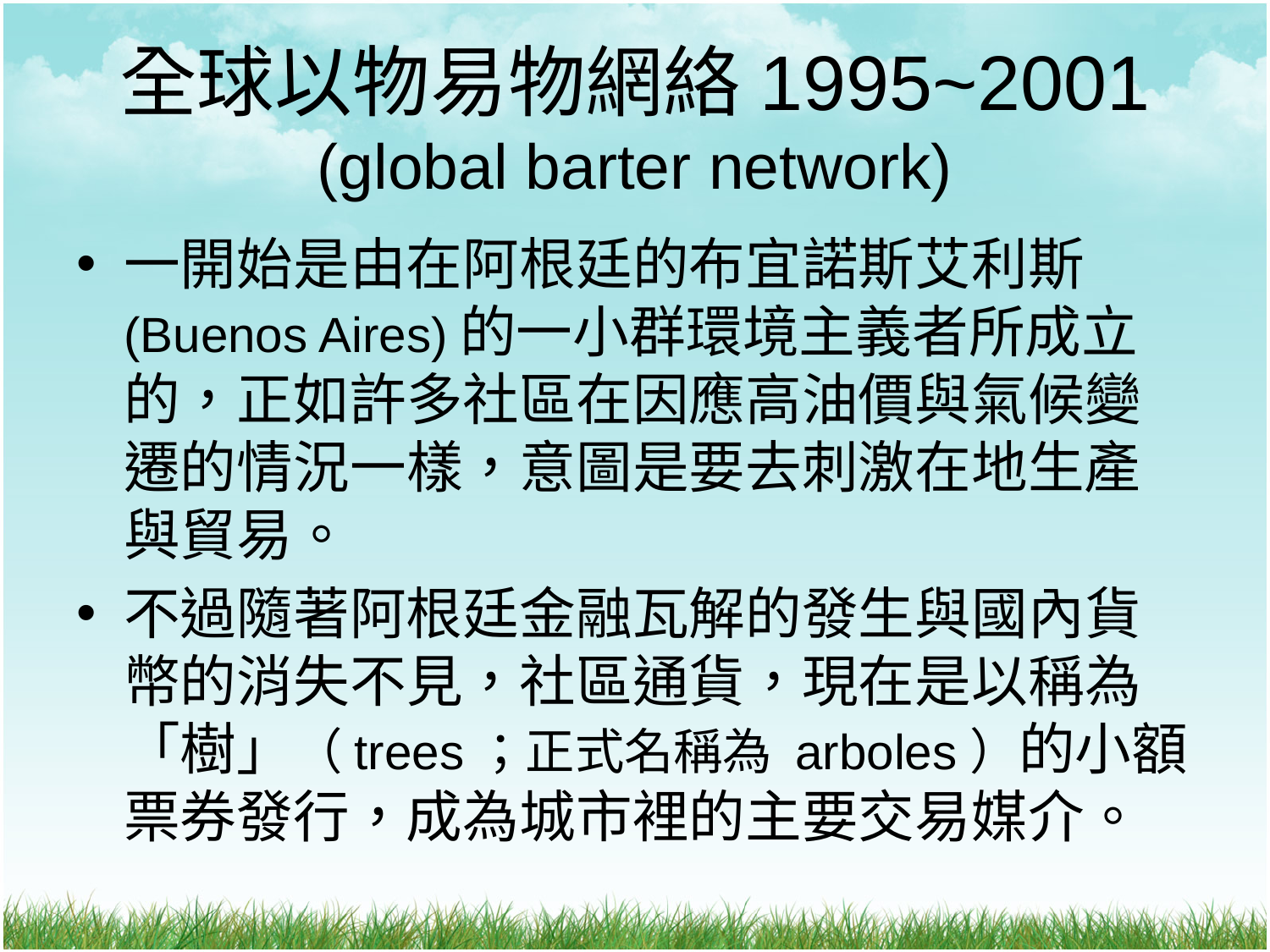

# 全球以物易物網絡1995~2001 (global barter network)
一開始是由在阿根廷的布宜諾斯艾利斯(Buenos Aires)的一小群環境主義者所成立的，正如許多社區在因應高油價與氣候變遷的情況一樣，意圖是要去刺激在地生產與貿易。
不過隨著阿根廷金融瓦解的發生與國內貨幣的消失不見，社區通貨，現在是以稱為「樹」（trees；正式名稱為 arboles）的小額票券發行，成為城市裡的主要交易媒介。